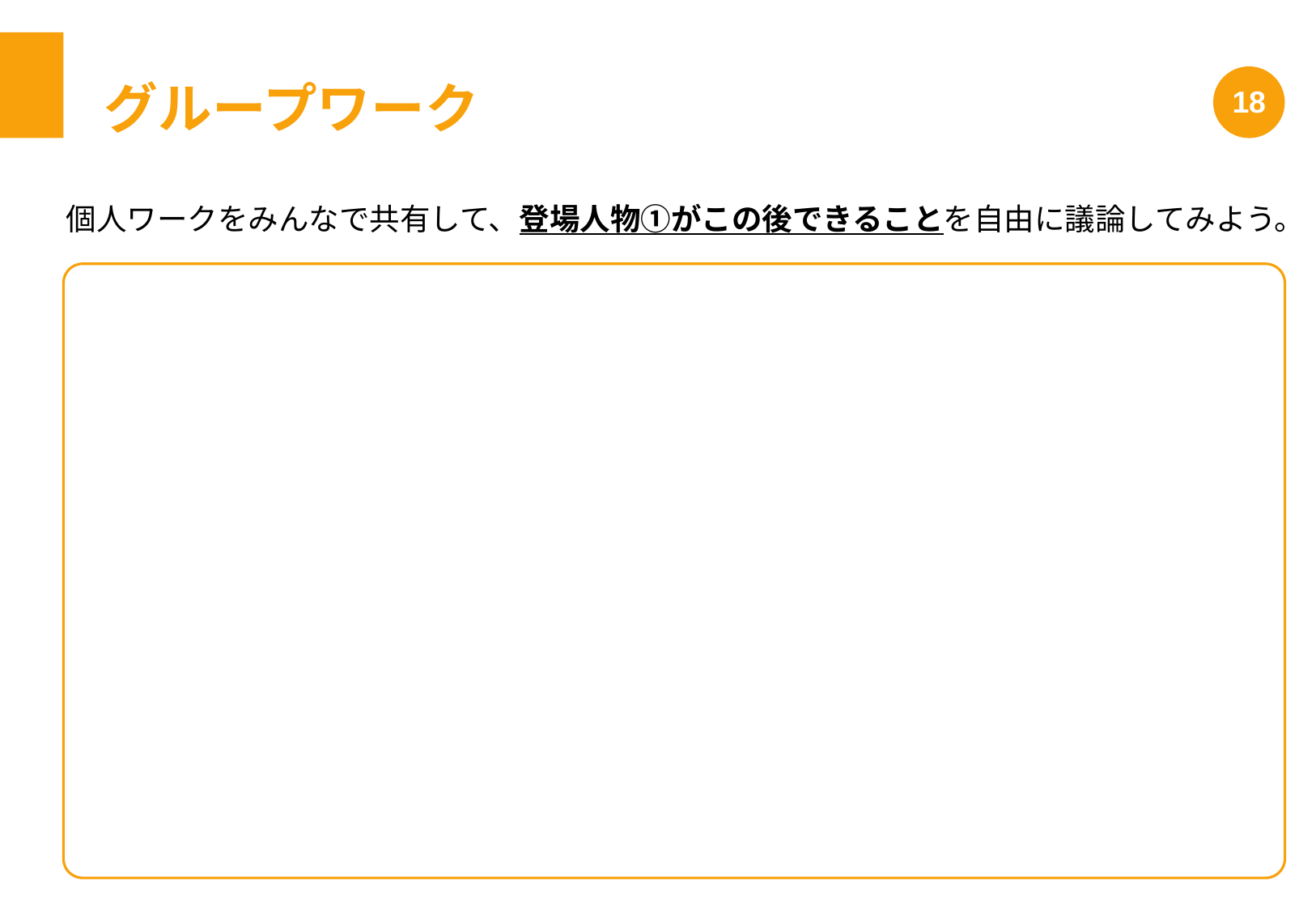

グループワーク
18
　個人ワークをみんなで共有して、登場人物①がこの後できることを自由に議論してみよう。